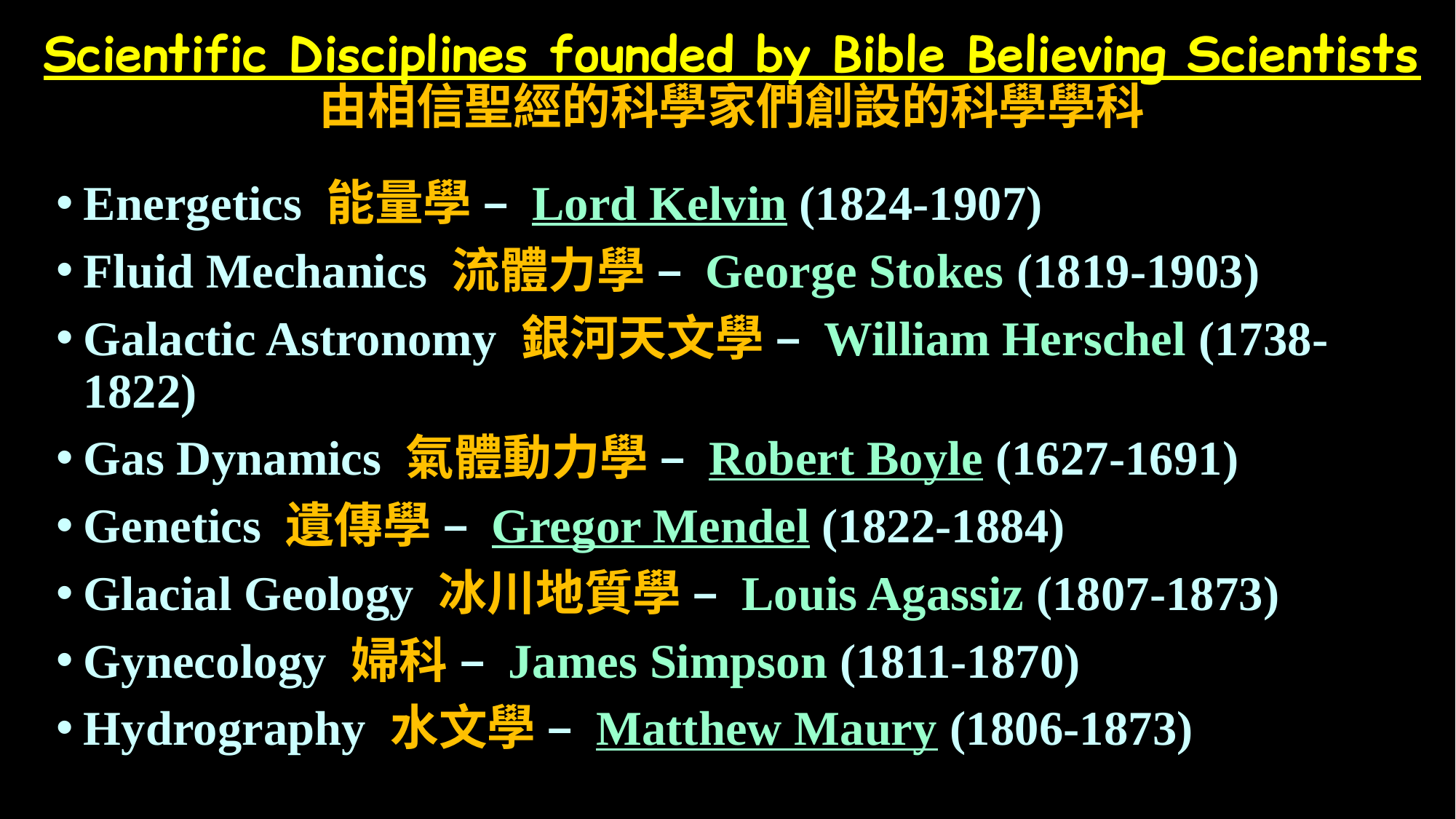

# Scientific Disciplines founded by Bible Believing Scientists 由相信聖經的科學家們創設的科學學科
Energetics 能量學 – Lord Kelvin (1824-1907)
Fluid Mechanics 流體力學 – George Stokes (1819-1903)
Galactic Astronomy 銀河天文學 – William Herschel (1738-1822)
Gas Dynamics 氣體動力學 – Robert Boyle (1627-1691)
Genetics 遺傳學 – Gregor Mendel (1822-1884)
Glacial Geology 冰川地質學 – Louis Agassiz (1807-1873)
Gynecology 婦科 – James Simpson (1811-1870)
Hydrography 水文學 – Matthew Maury (1806-1873)